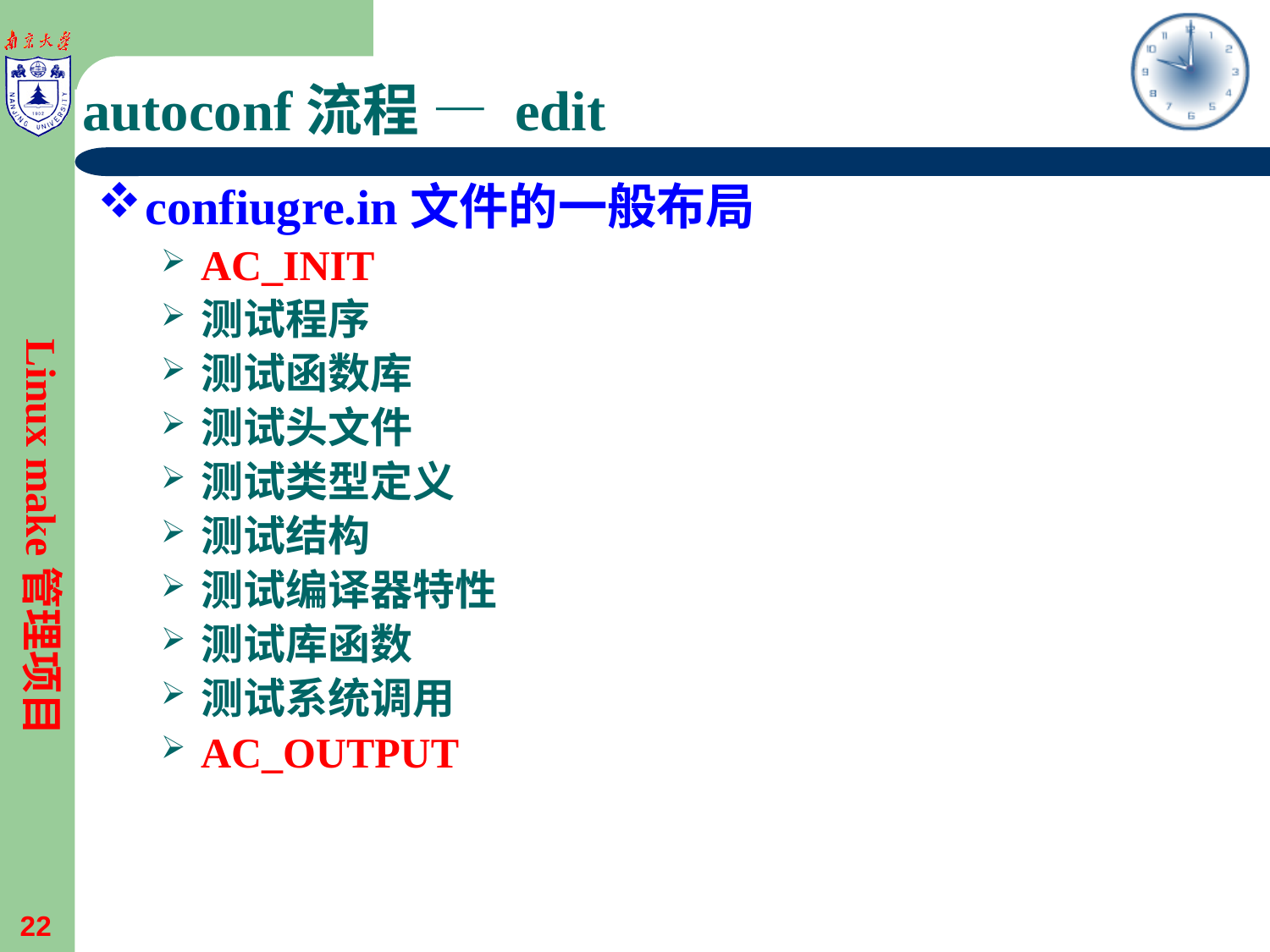

# autoconf流程 — edit
confiugre.in文件的一般布局
AC_INIT
测试程序
测试函数库
测试头文件
测试类型定义
测试结构
测试编译器特性
测试库函数
测试系统调用
AC_OUTPUT
Linux make管理项目
22